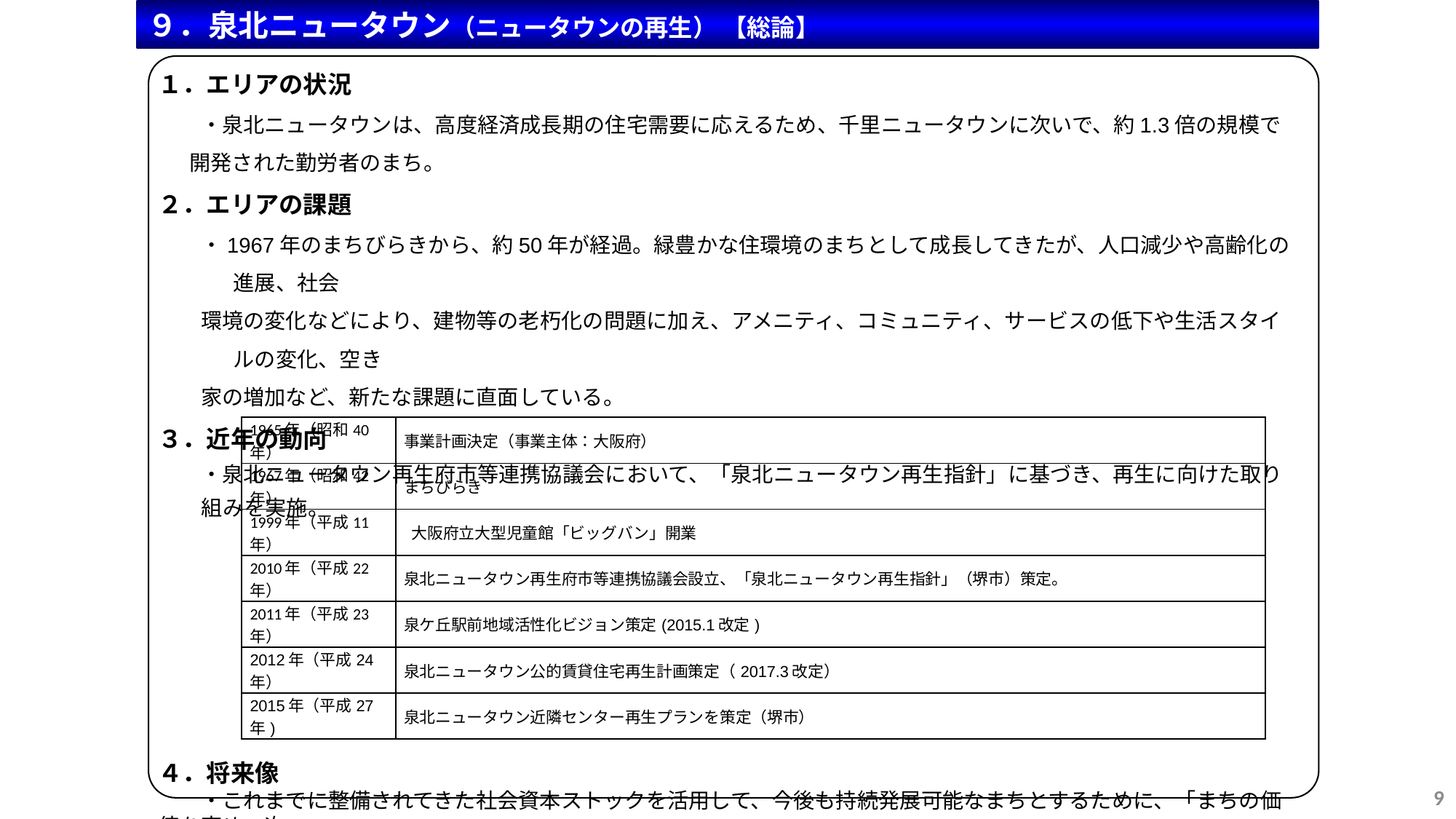

９．泉北ニュータウン（ニュータウンの再生） 【総論】

１．エリアの状況
　　・泉北ニュータウンは、高度経済成長期の住宅需要に応えるため、千里ニュータウンに次いで、約1.3倍の規模で開発された勤労者のまち。
２．エリアの課題
　　・1967年のまちびらきから、約50年が経過。緑豊かな住環境のまちとして成長してきたが、人口減少や高齢化の進展、社会
　　環境の変化などにより、建物等の老朽化の問題に加え、アメニティ、コミュニティ、サービスの低下や生活スタイルの変化、空き
　　家の増加など、新たな課題に直面している。
３．近年の動向
　　・泉北ニュータウン再生府市等連携協議会において、「泉北ニュータウン再生指針」に基づき、再生に向けた取り組みを実施。

４．将来像
　　・これまでに整備されてきた社会資本ストックを活用して、今後も持続発展可能なまちとするために、「まちの価値を高め、次
　　　世代へ引き継ぐ」ことのできるまちづくり。
　　・泉北ニュータウン内と周辺の農地、集落地、丘陵地が調和し、歴史・文化等を継承しながら、地域全体として「自然とふれあ
　　　い、人と人とのつながりを大切にするまち」をめざす。

| 1965年（昭和40年） | 事業計画決定（事業主体：大阪府） |
| --- | --- |
| 1967年（昭和42年） | まちびらき |
| 1999年（平成11年） | 大阪府立大型児童館「ビッグバン」開業 |
| 2010年（平成22年） | 泉北ニュータウン再生府市等連携協議会設立、「泉北ニュータウン再生指針」（堺市）策定。 |
| 2011年（平成23年） | 泉ケ丘駅前地域活性化ビジョン策定(2015.1改定) |
| 2012年（平成24年） | 泉北ニュータウン公的賃貸住宅再生計画策定（2017.3改定） |
| 2015年（平成27年) | 泉北ニュータウン近隣センター再生プランを策定（堺市） |
9